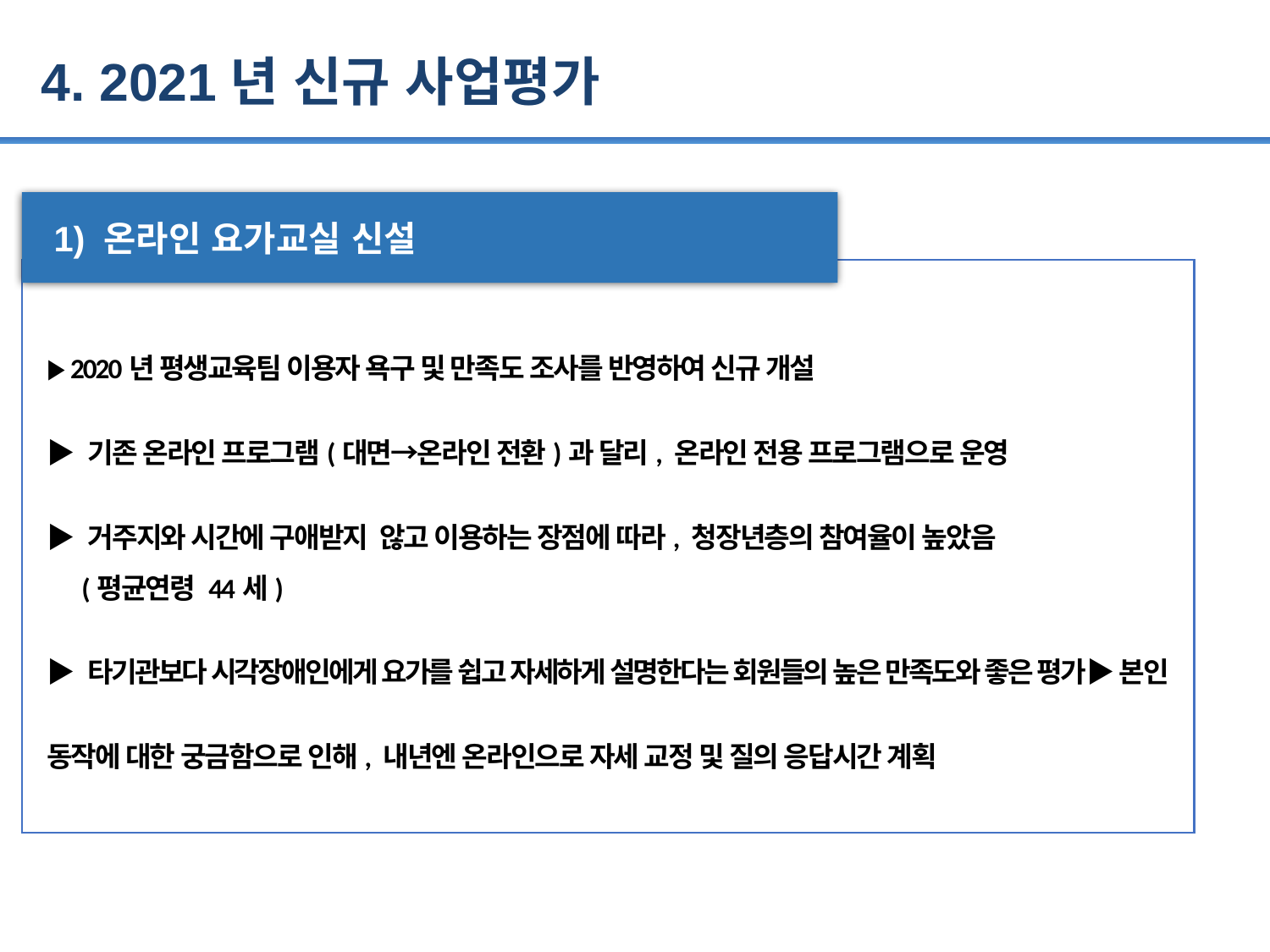

4. 2021년 신규 사업평가
  1) 온라인 요가교실 신설
▶ 2020년 평생교육팀 이용자 욕구 및 만족도 조사를 반영하여 신규 개설
▶ 기존 온라인 프로그램(대면→온라인 전환)과 달리, 온라인 전용 프로그램으로 운영
▶ 거주지와 시간에 구애받지  않고 이용하는 장점에 따라, 청장년층의 참여율이 높았음
       (평균연령 44세)
▶ 타기관보다 시각장애인에게 요가를 쉽고 자세하게 설명한다는 회원들의 높은 만족도와 좋은 평가▶ 본인 동작에 대한 궁금함으로 인해, 내년엔 온라인으로 자세 교정 및 질의 응답시간 계획